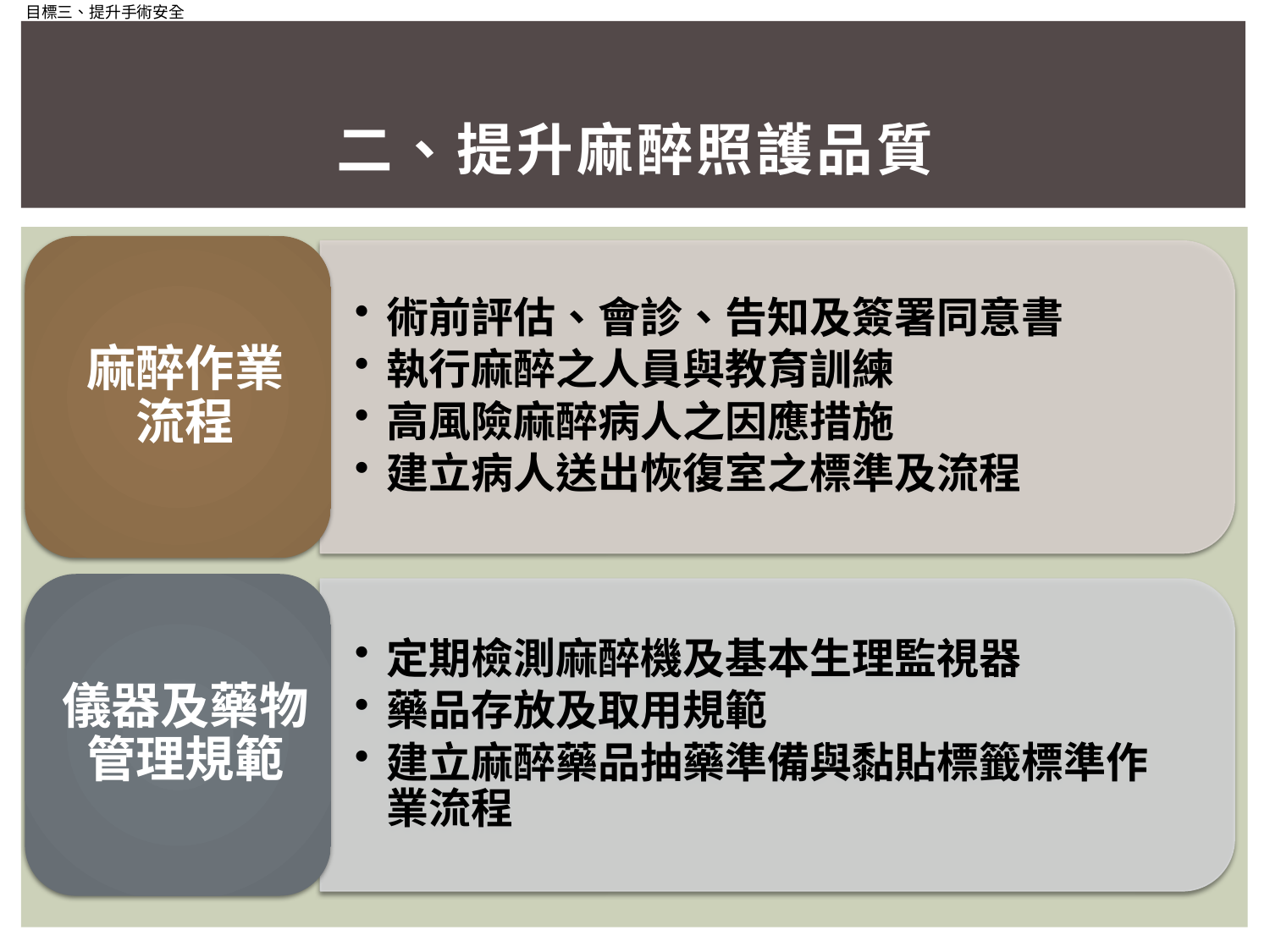

# 二、提升麻醉照護品質
術前評估、會診、告知及簽署同意書
執行麻醉之人員與教育訓練
高風險麻醉病人之因應措施
建立病人送出恢復室之標準及流程
麻醉作業
流程
定期檢測麻醉機及基本生理監視器
藥品存放及取用規範
建立麻醉藥品抽藥準備與黏貼標籤標準作業流程
儀器及藥物管理規範